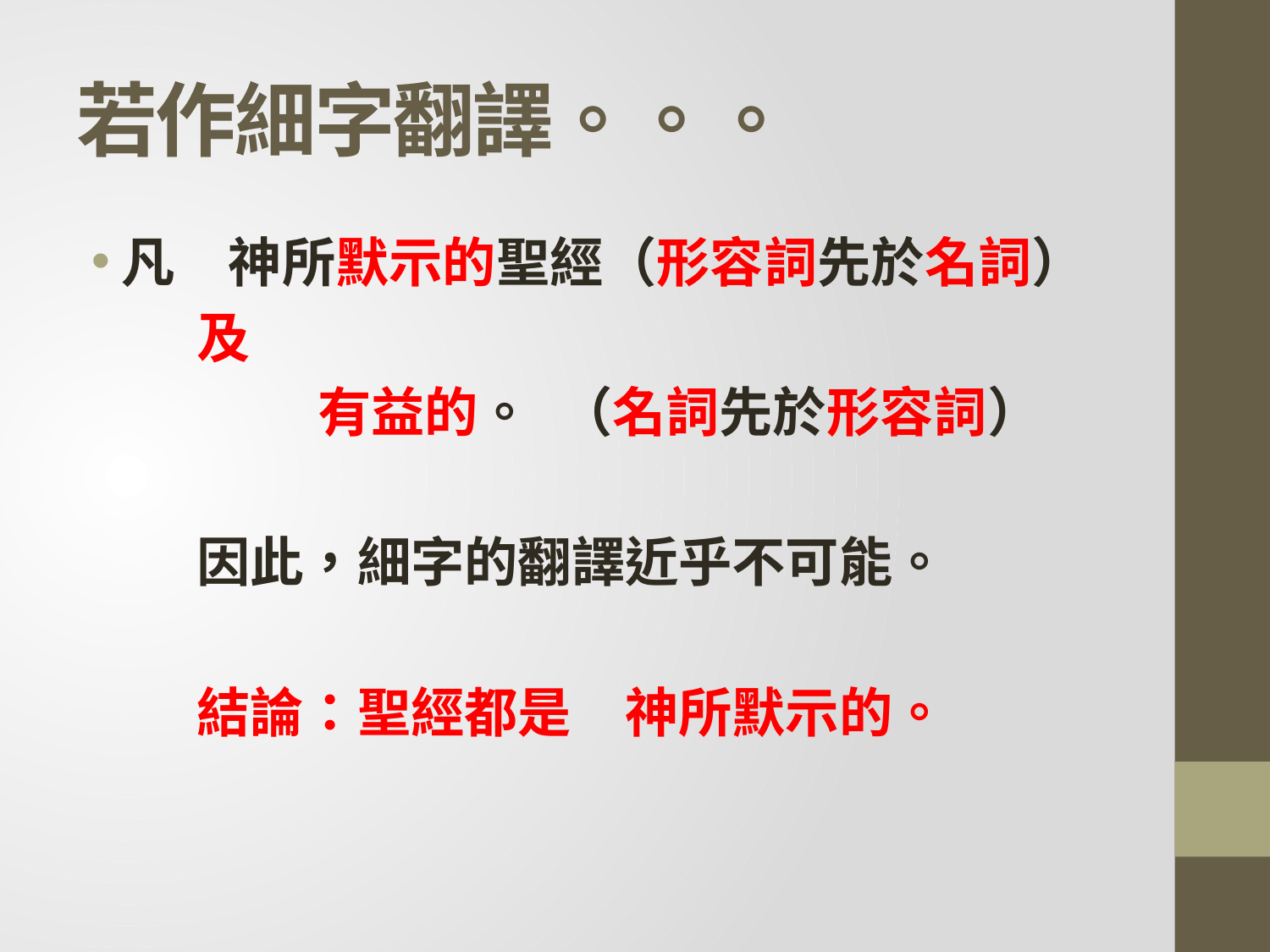

# 若作細字翻譯。。。
凡　神所默示的聖經（形容詞先於名詞）
	及
　		有益的。	（名詞先於形容詞）

	因此，細字的翻譯近乎不可能。

	結論：聖經都是　神所默示的。